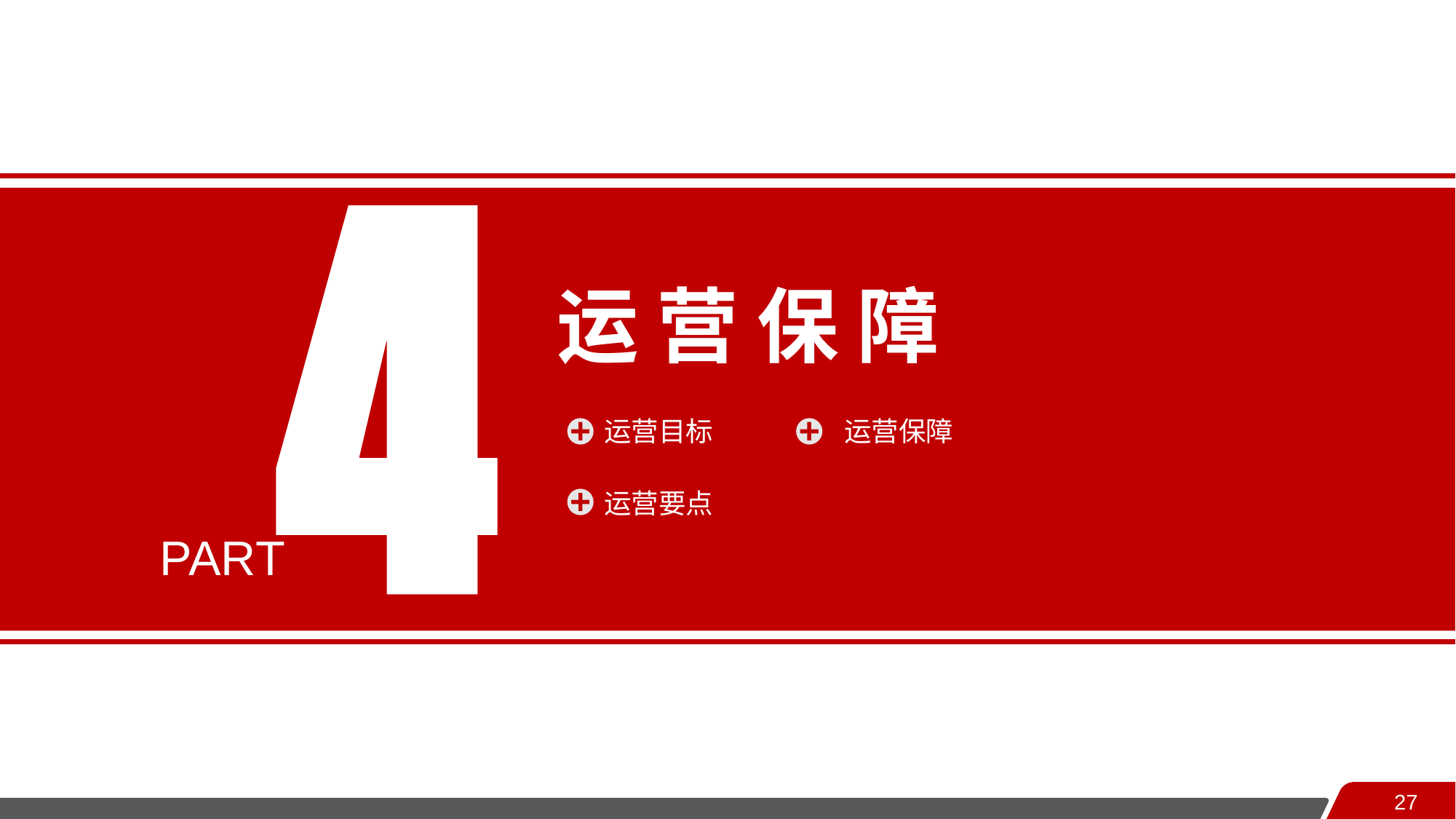

4
运 营 保 障
运营目标
运营保障

运营要点

PART